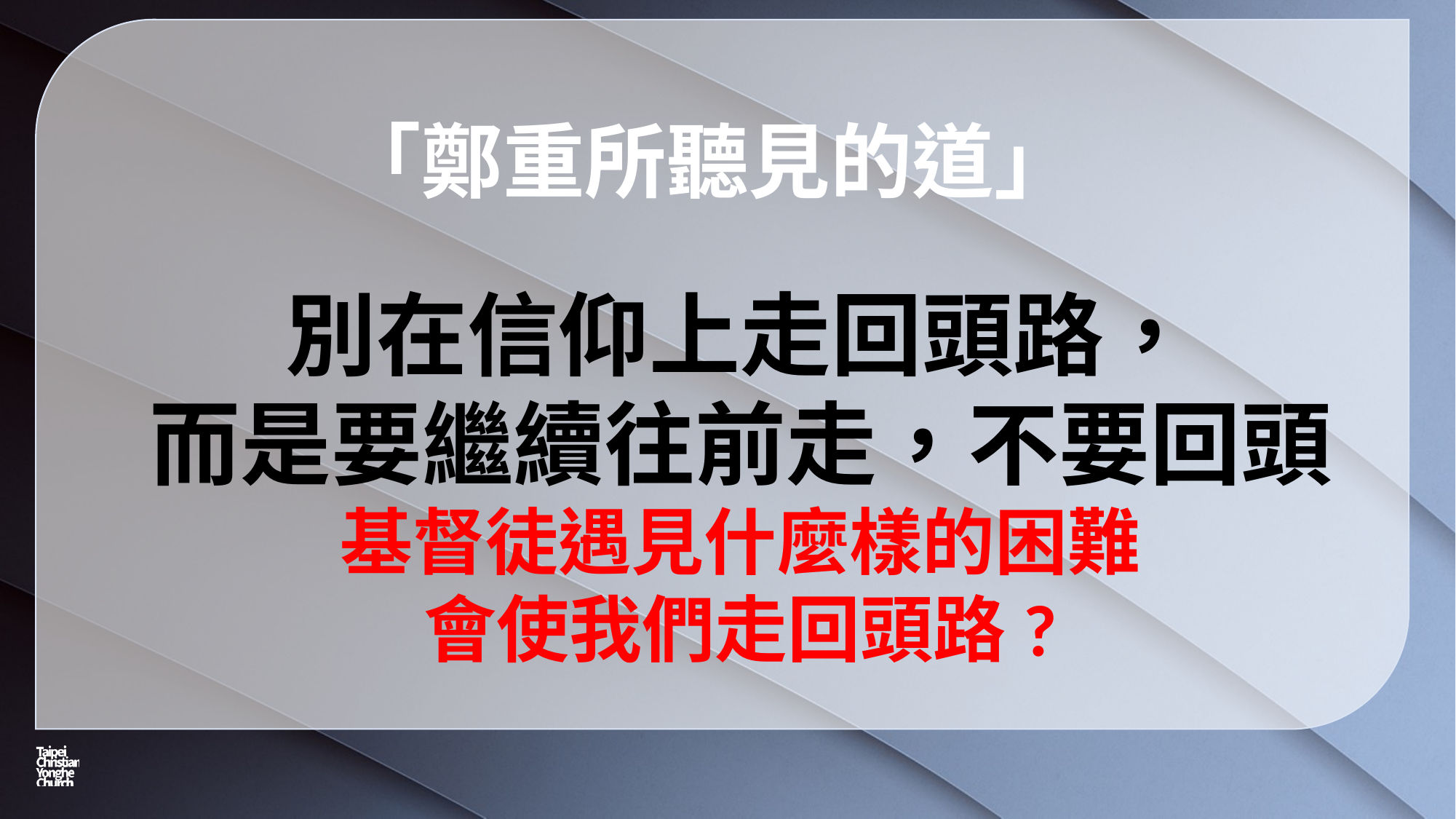

「鄭重所聽見的道」
別在信仰上走回頭路，
而是要繼續往前走，不要回頭
基督徒遇見什麼樣的困難
會使我們走回頭路?